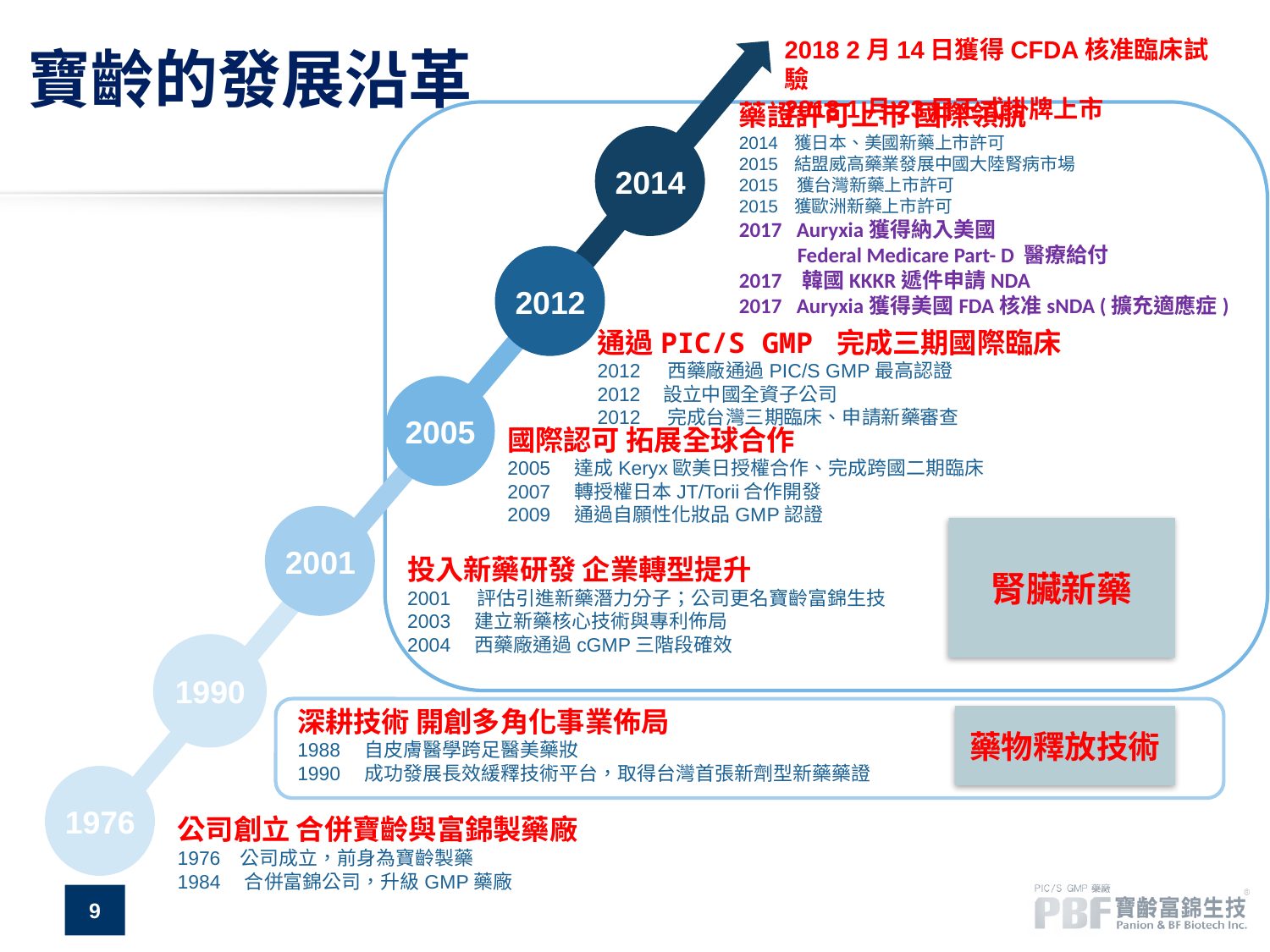

藥證許可上市 國際領航
   獲日本、美國新藥上市許可
   結盟威高藥業發展中國大陸腎病市場
2015   獲台灣新藥上市許可
   獲歐洲新藥上市許可
2017   Auryxia獲得納入美國
            Federal Medicare Part- D 醫療給付
2017   韓國KKKR遞件申請NDA
2017   Auryxia獲得美國FDA核准sNDA (擴充適應症)

2014

2012
通過PIC/S GMP 完成三期國際臨床
2012    西藥廠通過PIC/S GMP最高認證
    設立中國全資子公司
2012    完成台灣三期臨床、申請新藥審查

2005
國際認可 拓展全球合作
2005　達成Keryx歐美日授權合作、完成跨國二期臨床
2007　轉授權日本JT/Torii合作開發
2009　通過自願性化妝品GMP認證

2001
腎臟新藥
投入新藥研發 企業轉型提升
2001    評估引進新藥潛力分子；公司更名寶齡富錦生技
2003　建立新藥核心技術與專利佈局
2004　西藥廠通過cGMP三階段確效

1990
深耕技術 開創多角化事業佈局
1988　自皮膚醫學跨足醫美藥妝
1990　成功發展長效緩釋技術平台，取得台灣首張新劑型新藥藥證

藥物釋放技術

1976

公司創立 合併寶齡與富錦製藥廠
　公司成立，前身為寶齡製藥
1984　合併富錦公司，升級GMP藥廠
# 寶齡的發展沿革
2018 2月14日獲得CFDA核准臨床試驗
2018 1月23日正式掛牌上市
9